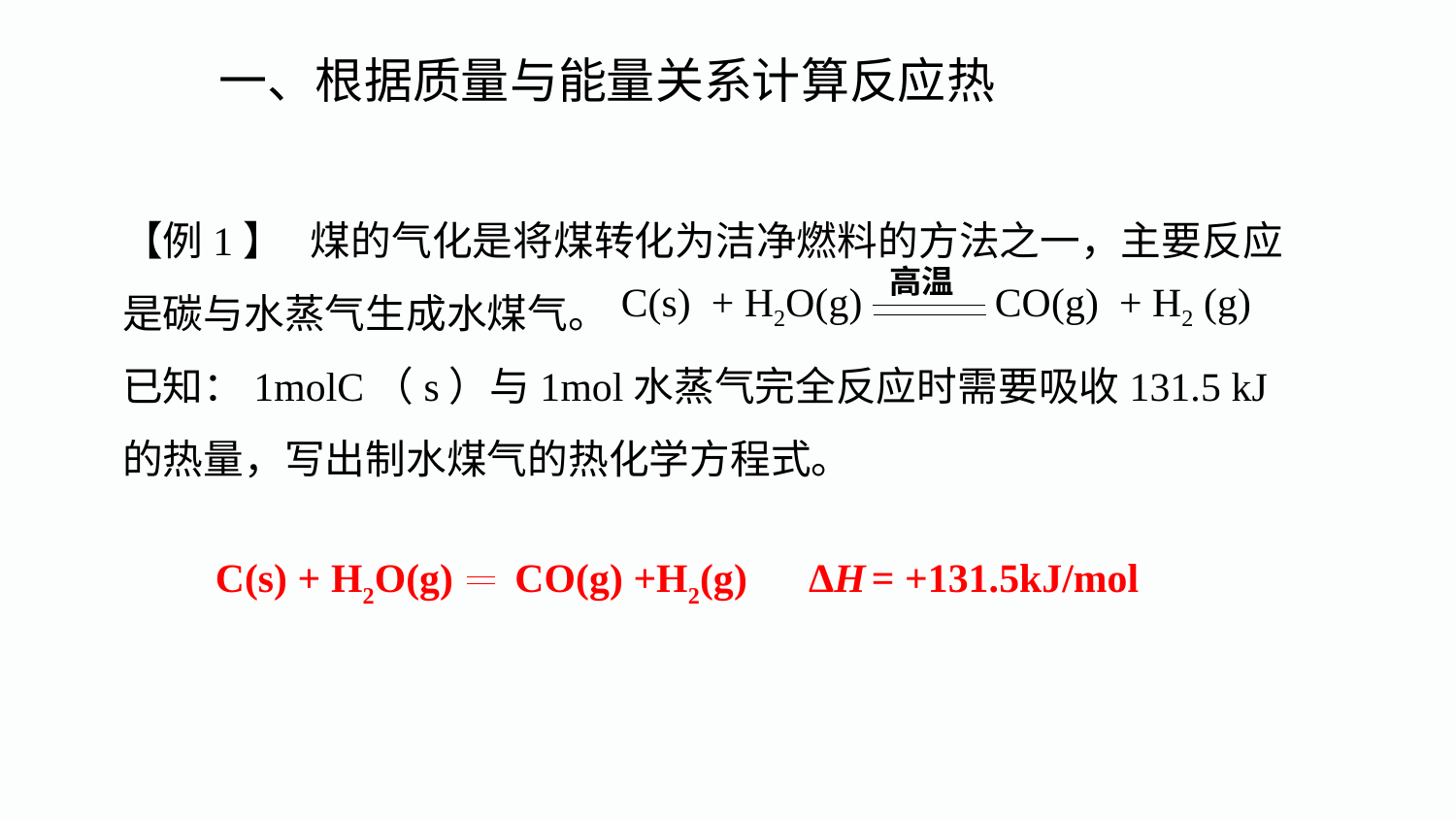

一、根据质量与能量关系计算反应热
【例1】   煤的气化是将煤转化为洁净燃料的方法之一，主要反应是碳与水蒸气生成水煤气。
已知：1molC（s）与1mol水蒸气完全反应时需要吸收131.5 kJ的热量，写出制水煤气的热化学方程式。
高温
C(s)  + H2O(g)             CO(g)  + H2 (g)
C(s) + H2O(g)      CO(g) +H2(g)      ΔH = +131.5kJ/mol